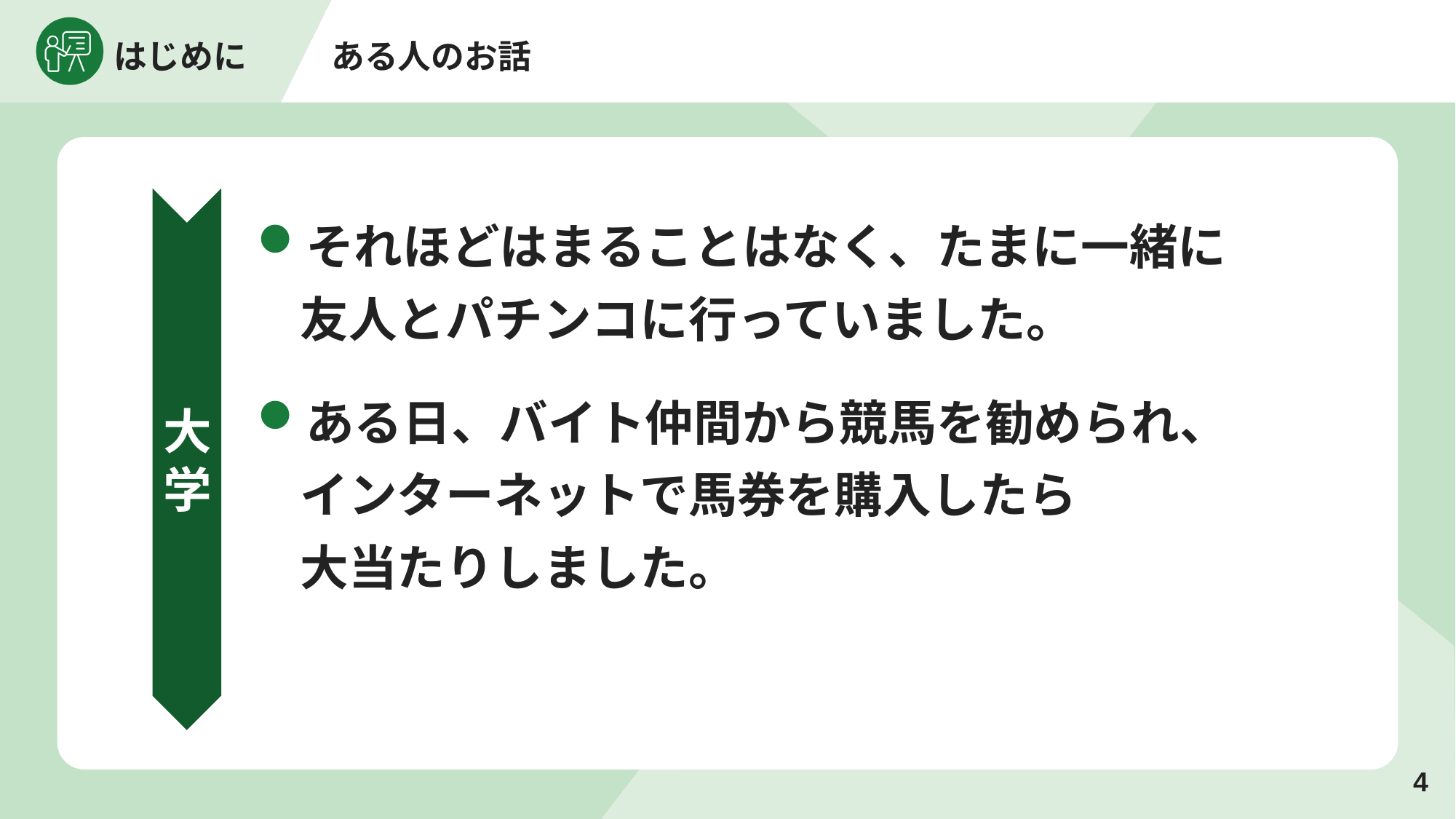

それほどはまることはなく、たまに一緒に友人とパチンコに行っていました。
ある日、バイト仲間から競馬を勧められ、インターネットで馬券を購入したら
大当たりしました。
大学
4